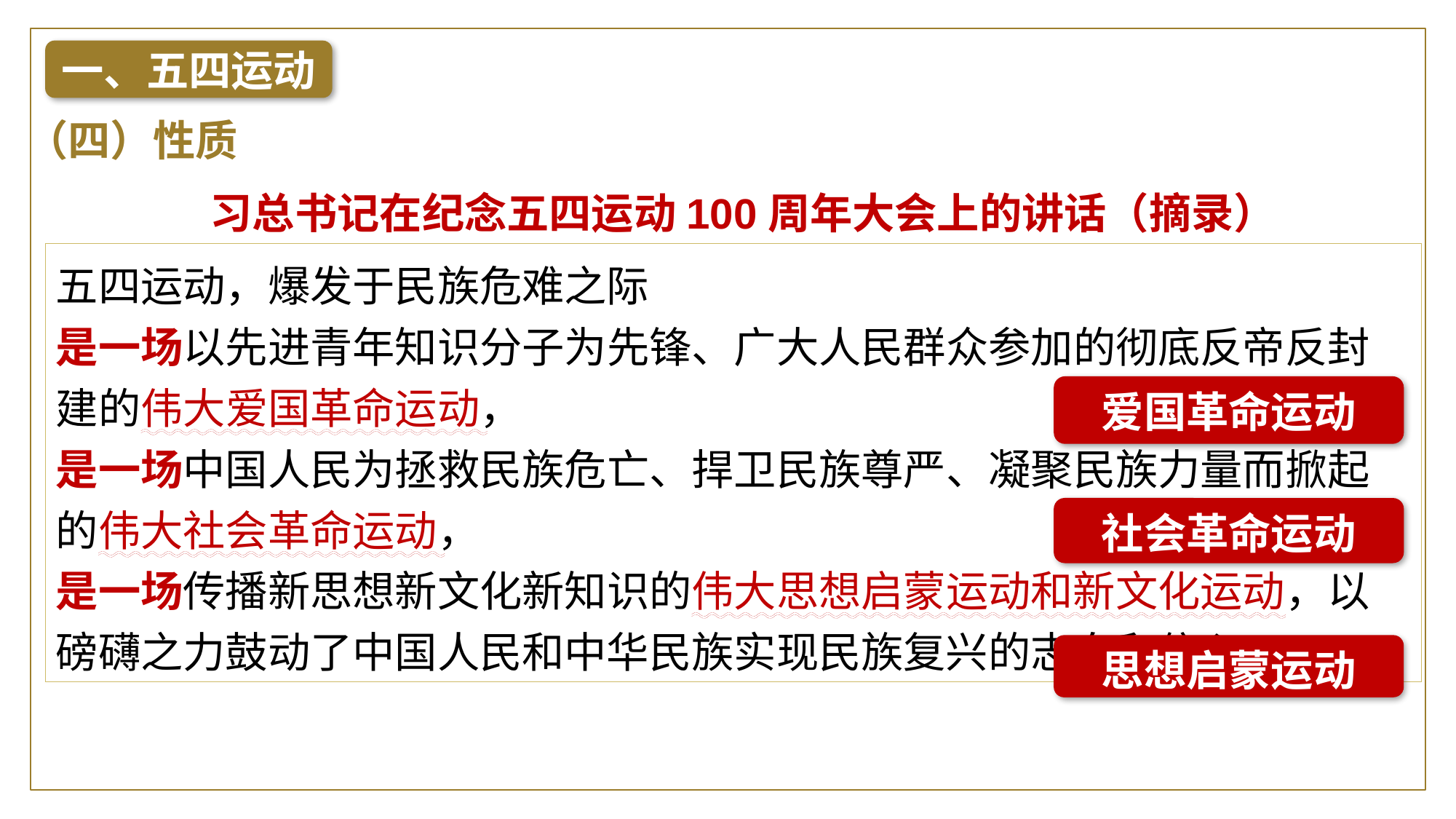

一、五四运动
（四）性质
习总书记在纪念五四运动100周年大会上的讲话（摘录）
五四运动，爆发于民族危难之际
是一场以先进青年知识分子为先锋、广大人民群众参加的彻底反帝反封建的伟大爱国革命运动，
是一场中国人民为拯救民族危亡、捍卫民族尊严、凝聚民族力量而掀起的伟大社会革命运动，
是一场传播新思想新文化新知识的伟大思想启蒙运动和新文化运动，以磅礴之力鼓动了中国人民和中华民族实现民族复兴的志向和信心。
爱国革命运动

社会革命运动

思想启蒙运动